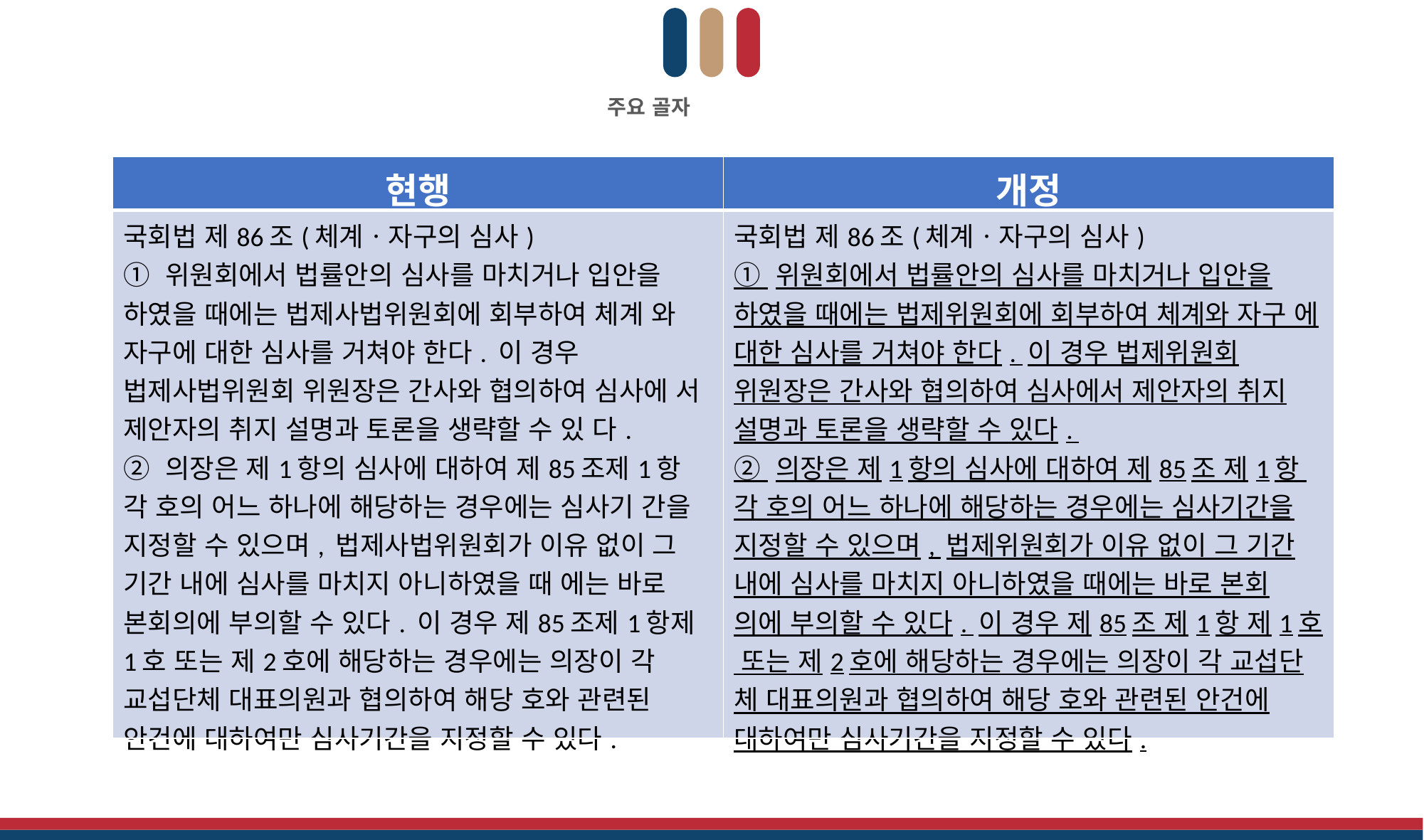

주요 골자

| 현행 | 개정 |
| --- | --- |
| 국회법 제86조(체계ㆍ자구의 심사) ① 위원회에서 법률안의 심사를 마치거나 입안을 하였을 때에는 법제사법위원회에 회부하여 체계 와 자구에 대한 심사를 거쳐야 한다. 이 경우 법제사법위원회 위원장은 간사와 협의하여 심사에 서 제안자의 취지 설명과 토론을 생략할 수 있 다. ② 의장은 제1항의 심사에 대하여 제85조제1항 각 호의 어느 하나에 해당하는 경우에는 심사기 간을 지정할 수 있으며, 법제사법위원회가 이유 없이 그 기간 내에 심사를 마치지 아니하였을 때 에는 바로 본회의에 부의할 수 있다. 이 경우 제85조제1항제1호 또는 제2호에 해당하는 경우에는 의장이 각 교섭단체 대표의원과 협의하여 해당 호와 관련된 안건에 대하여만 심사기간을 지정할 수 있다. | 국회법 제86조(체계ㆍ자구의 심사)   ① 위원회에서 법률안의 심사를 마치거나 입안을 하였을 때에는 법제위원회에 회부하여 체계와 자구 에 대한 심사를 거쳐야 한다. 이 경우 법제위원회 위원장은 간사와 협의하여 심사에서 제안자의 취지 설명과 토론을 생략할 수 있다. ② 의장은 제1항의 심사에 대하여 제85조 제1항 각 호의 어느 하나에 해당하는 경우에는 심사기간을 지정할 수 있으며, 법제위원회가 이유 없이 그 기간 내에 심사를 마치지 아니하였을 때에는 바로 본회 의에 부의할 수 있다. 이 경우 제85조 제1항 제1호 또는 제2호에 해당하는 경우에는 의장이 각 교섭단 체 대표의원과 협의하여 해당 호와 관련된 안건에 대하여만 심사기간을 지정할 수 있다. |